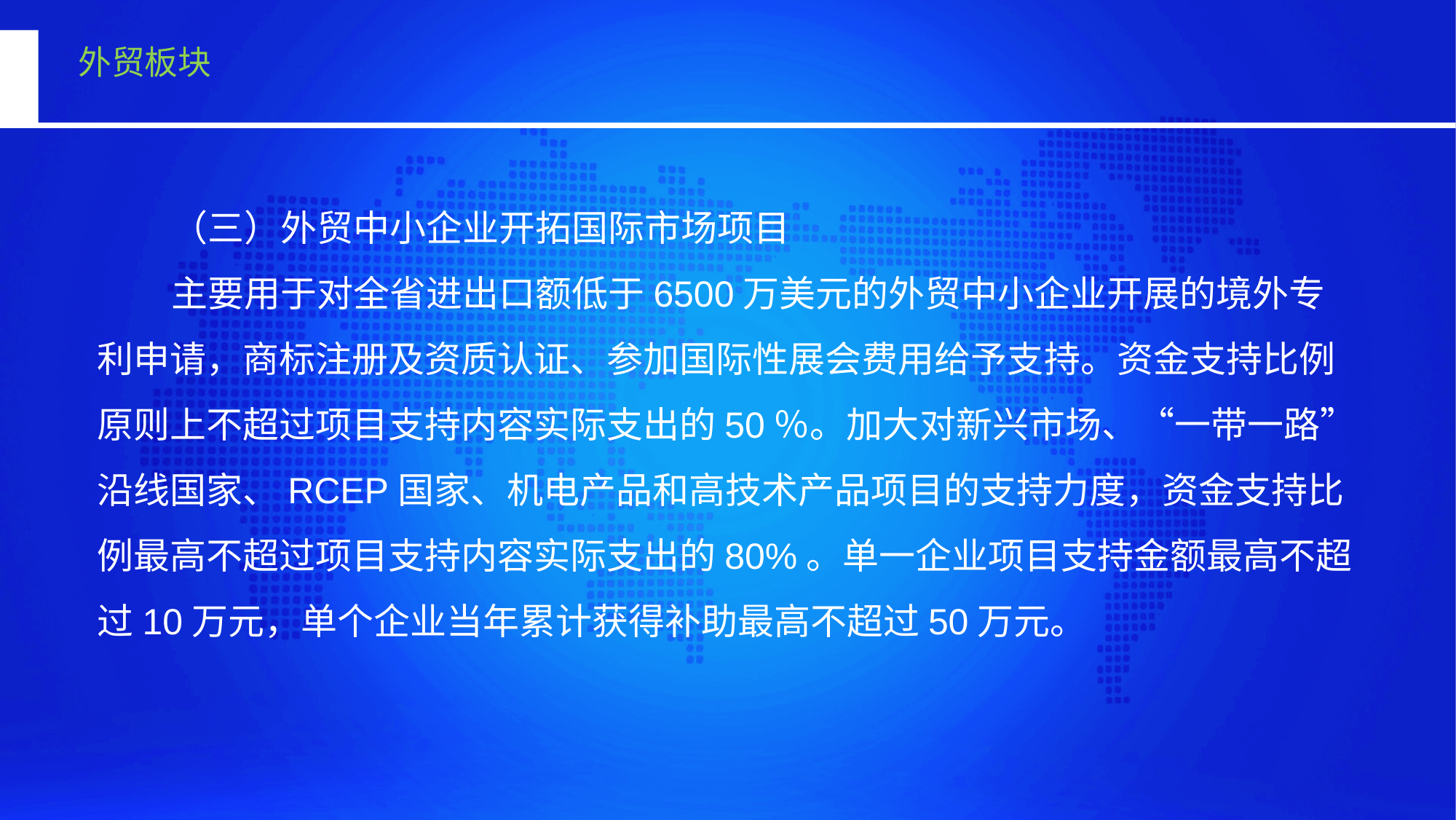

外贸板块

        （三）外贸中小企业开拓国际市场项目
        主要用于对全省进出口额低于6500万美元的外贸中小企业开展的境外专利申请，商标注册及资质认证、参加国际性展会费用给予支持。资金支持比例原则上不超过项目支持内容实际支出的50％。加大对新兴市场、“一带一路”沿线国家、RCEP国家、机电产品和高技术产品项目的支持力度，资金支持比例最高不超过项目支持内容实际支出的80%。单一企业项目支持金额最高不超过10万元，单个企业当年累计获得补助最高不超过50万元。